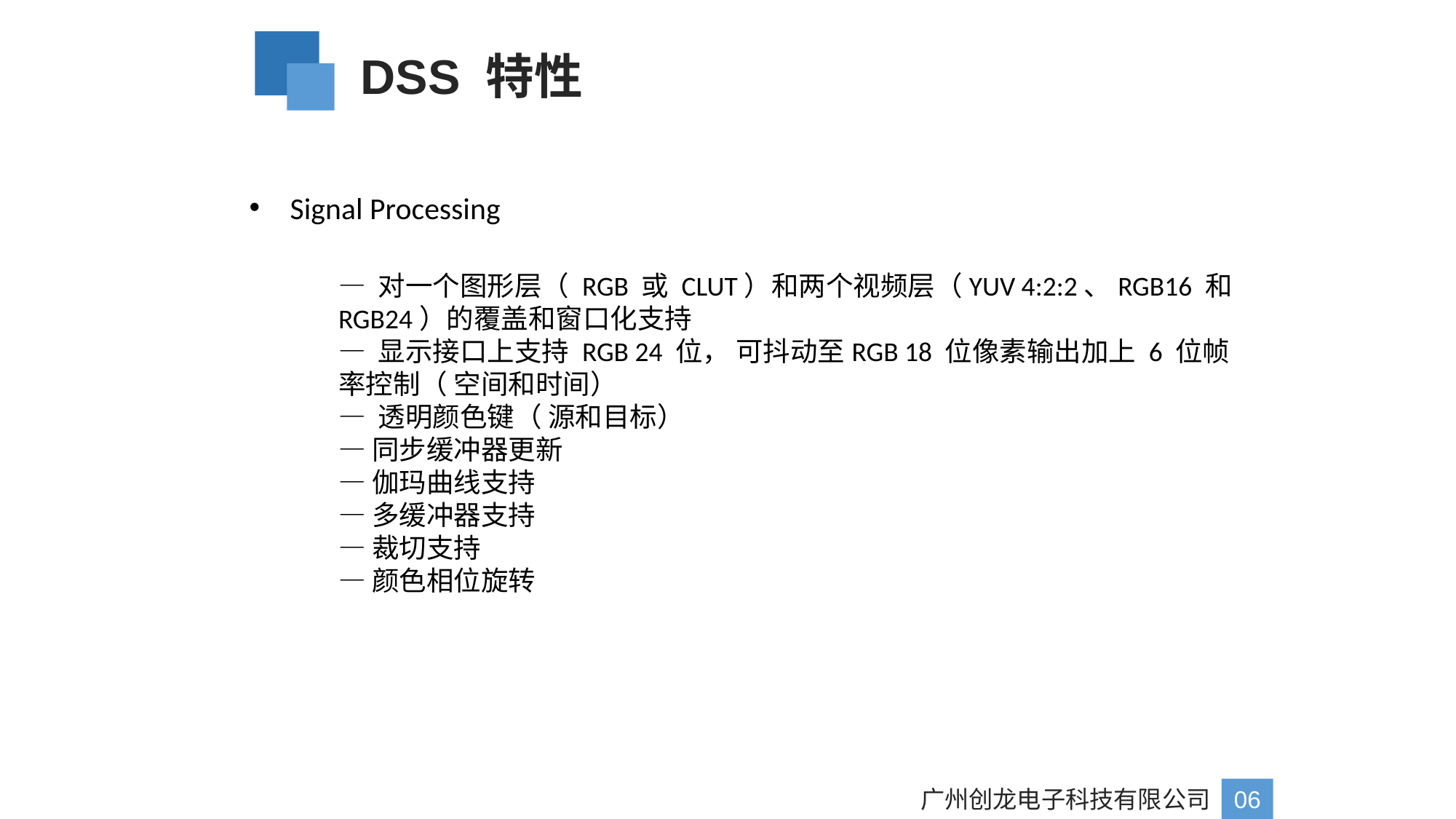

DSS 特性
Signal Processing
— 对一个图形层（ RGB 或 CLUT）和两个视频层（YUV 4:2:2、RGB16 和 RGB24）的覆盖和窗口化支持
— 显示接口上支持 RGB 24 位， 可抖动至RGB 18 位像素输出加上 6 位帧率控制（ 空间和时间）
— 透明颜色键（ 源和目标）
— 同步缓冲器更新
— 伽玛曲线支持
— 多缓冲器支持
— 裁切支持
— 颜色相位旋转
广州创龙电子科技有限公司
06